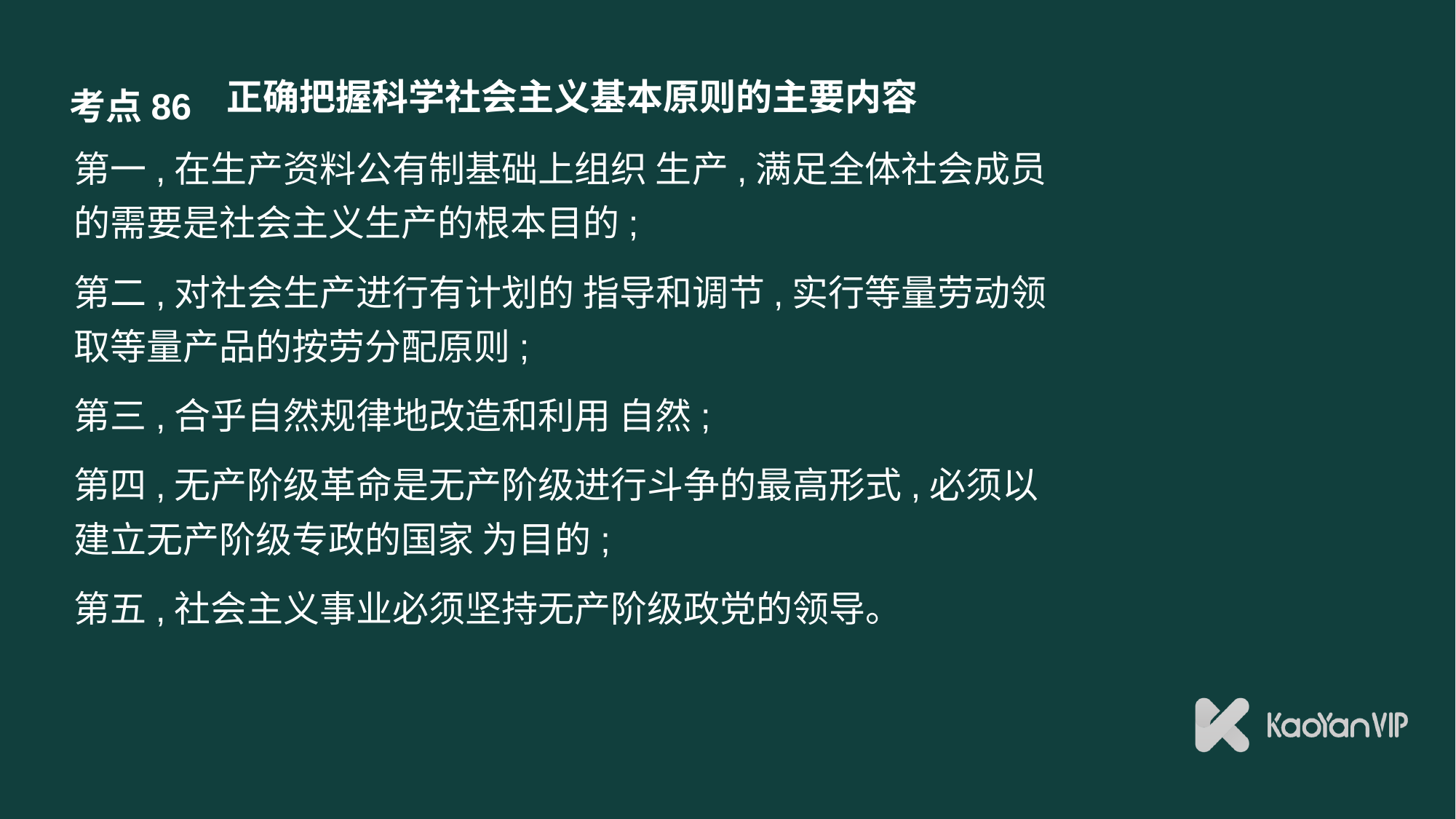

# 正确把握科学社会主义基本原则的主要内容
考点86
第一,在生产资料公有制基础上组织 生产,满足全体社会成员的需要是社会主义生产的根本目的;
第二,对社会生产进行有计划的 指导和调节,实行等量劳动领取等量产品的按劳分配原则;
第三,合乎自然规律地改造和利用 自然;
第四,无产阶级革命是无产阶级进行斗争的最高形式,必须以建立无产阶级专政的国家 为目的;
第五,社会主义事业必须坚持无产阶级政党的领导。